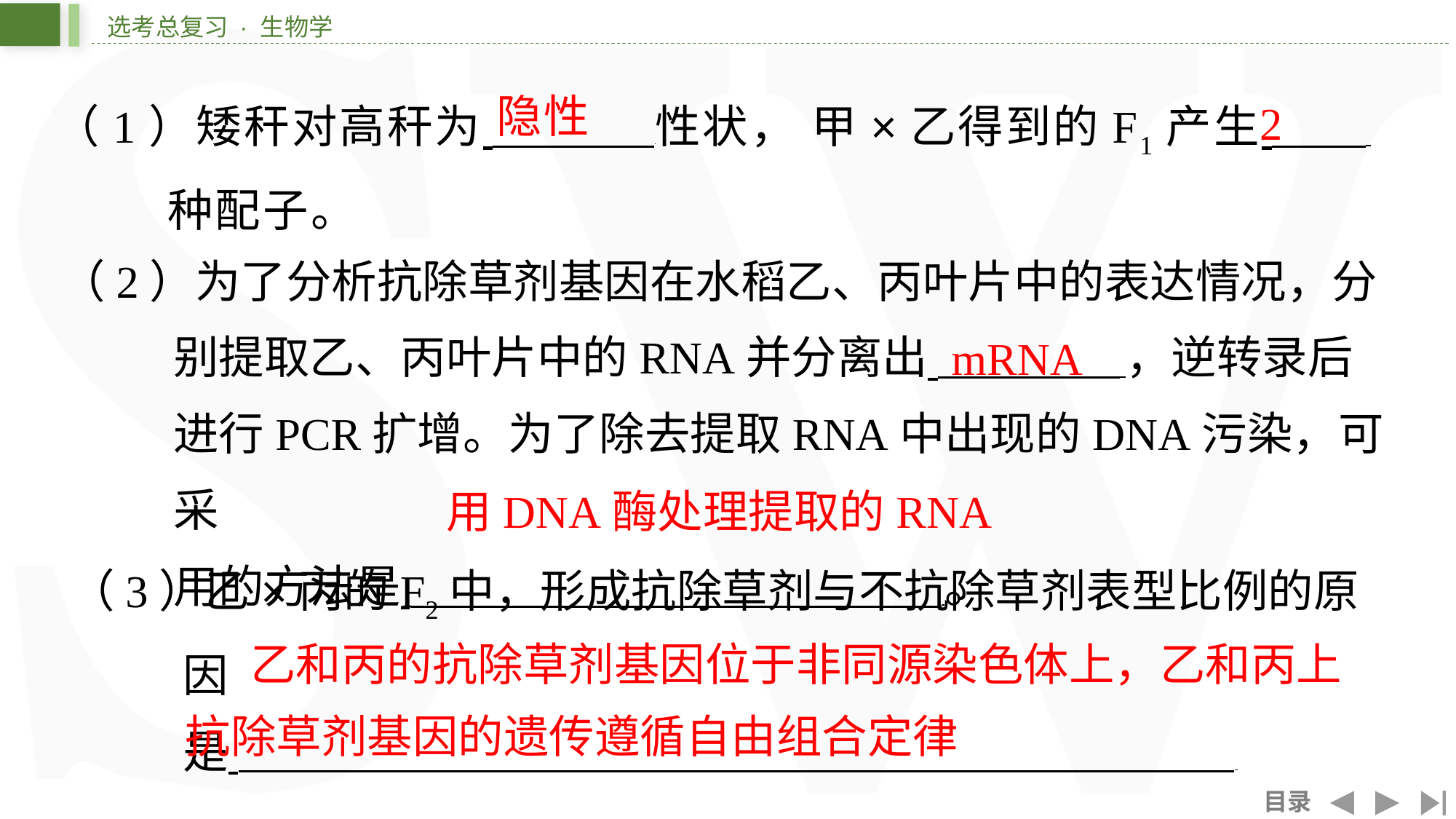

隐性
2
（1）矮秆对高秆为                          性状， 甲×乙得到的F1产生                ⁠
种配子。
（2）为了分析抗除草剂基因在水稻乙、丙叶片中的表达情况，分
别提取乙、丙叶片中的RNA并分离出                             ，逆转录后
进行PCR扩增。为了除去提取RNA中出现的DNA污染，可采
用的方法是                                                                                 ⁠。
mRNA
用DNA酶处理提取的RNA
（3）乙×丙的F2中，形成抗除草剂与不抗除草剂表型比例的原因
是                                                                                                                                                      ⁠
                                                                                                              ⁠。
乙和丙的抗除草剂基因位于非同源染色体上，乙和丙上
抗除草剂基因的遗传遵循自由组合定律